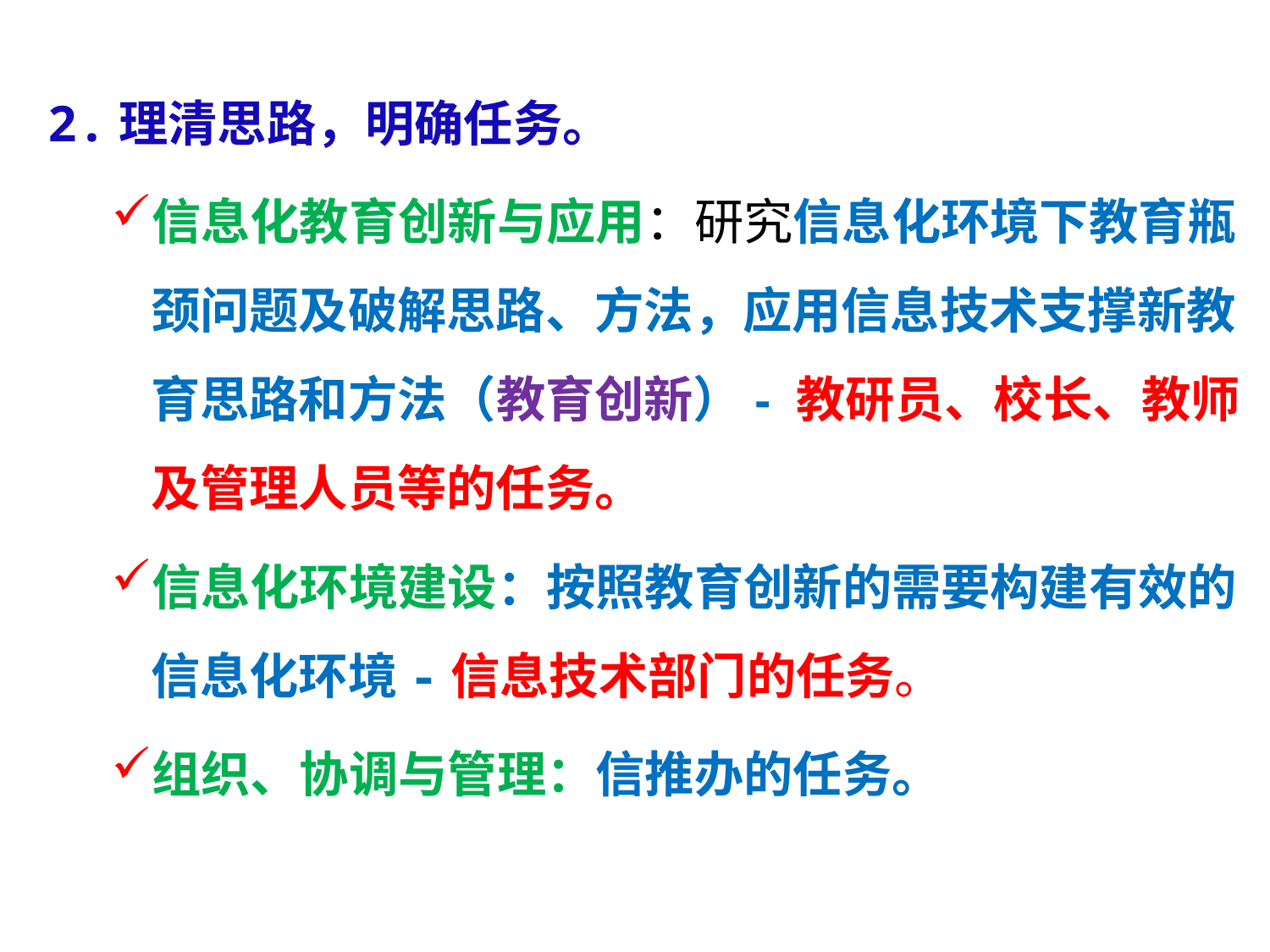

2.理清思路，明确任务。
信息化教育创新与应用：研究信息化环境下教育瓶颈问题及破解思路、方法，应用信息技术支撑新教育思路和方法（教育创新）- 教研员、校长、教师及管理人员等的任务。
信息化环境建设：按照教育创新的需要构建有效的信息化环境-信息技术部门的任务。
组织、协调与管理：信推办的任务。